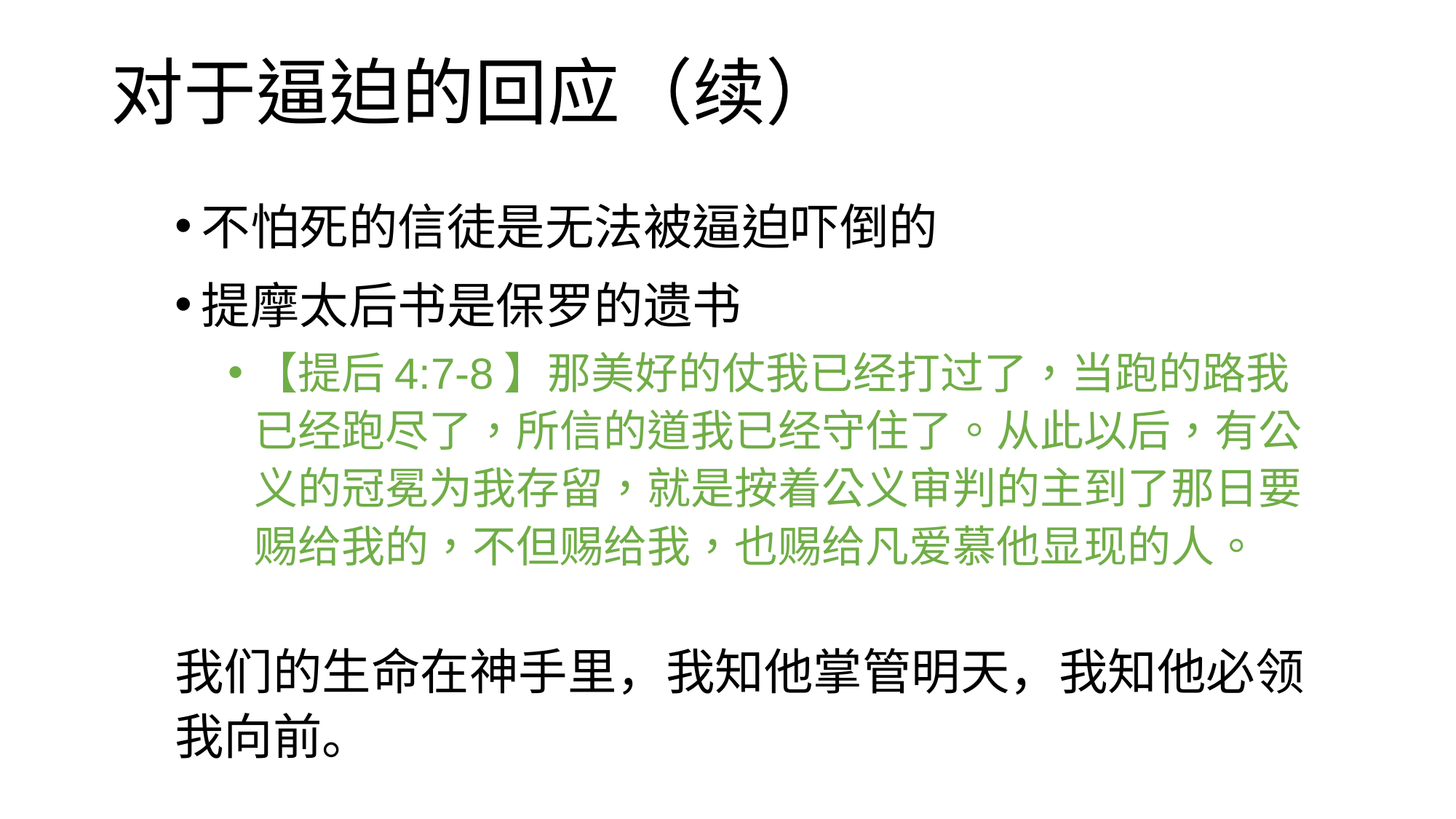

# 对于逼迫的回应（续）
不怕死的信徒是无法被逼迫吓倒的
提摩太后书是保罗的遗书
【提后4:7-8】那美好的仗我已经打过了，当跑的路我已经跑尽了，所信的道我已经守住了。从此以后，有公义的冠冕为我存留，就是按着公义审判的主到了那日要赐给我的，不但赐给我，也赐给凡爱慕他显现的人。

我们的生命在神手里，我知他掌管明天，我知他必领我向前。